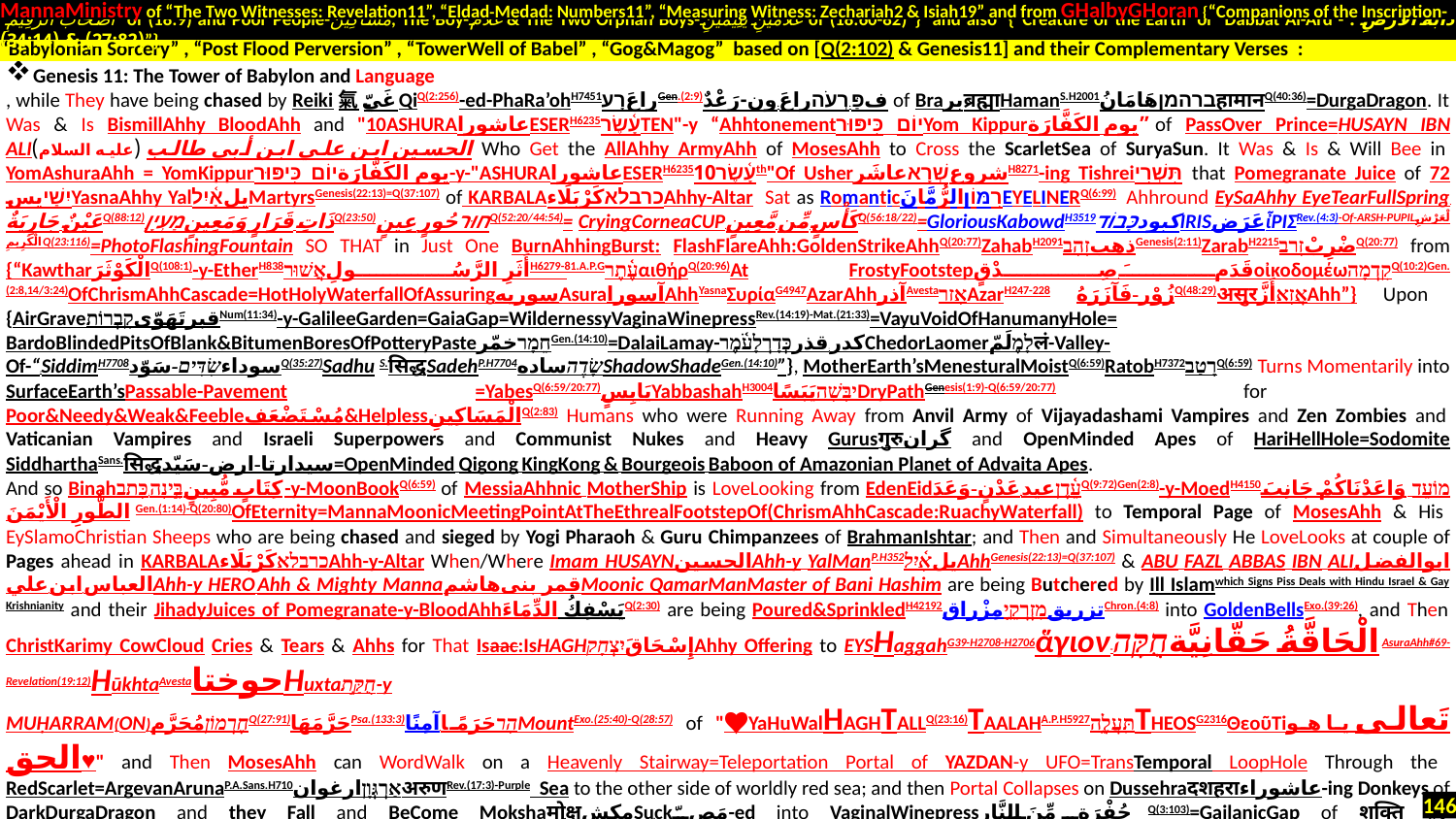

MannaMinistry of “The Two Witnesses: Revelation11”, “Eldad-Medad: Numbers11”, “Measuring Witness: Zechariah2 & Isiah19” and from GHalbyGHoran {“Companions of the Inscription-
 أَصْحَابَ الرَّقِيمِ  of (18:9) and Poor People-مَسَاكِينَ, The Boy-غُلَامُ & The Two Orphan Boys-غُلَامَيْنِ يَتِيمَيْنِ of (18:60-82)”}  and also  {“Creature of the Earth  or  Dabbat Al-Ard - دَابَّةُ الْأَرْضِ : (27:82) & (34:14)”}

Genesis 11: The Tower of Babylon and Language
, while They have being chased by Reiki氣غَيّQiQ(2:256)-ed-PhaRa’ohH7451راعَרָעGen.(2:9)فפַּ.רְעֹהراعَ.ون-رَعْدٌ of Braبرब्रह्माHamanS.H2001ברהמןهَامَانُहामानQ(40:36)=DurgaDragon. It Was & Is BismillAhhy BloodAhh and "10ASHURAعاشورا‬‎ESERH6235עָ֫שֶׂרTEN"-y “Ahhtonementיוֹם כִּיפּוּרYom Kippurيوم الكَفَّارَة” of PassOver Prince=HUSAYN IBN ALIالحسين ابن علي ابن أبي طالب (عليه السلام) Who Get the AllAhhy ArmyAhh of MosesAhh to Cross the ScarletSea of SuryaSun. It Was & Is & Will Bee in YomAshuraAhh = YomKippurيوم الكَفَّارَةיוֹם כִּיפּוּר-y-"ASHURAعاشورا‬‎ESERH6235עָ֫שֶׂר10th"Of UsherشروعשְׁרָאعاشَرH8271-ing Tishrei‬תִּשְׁרִי that Pomegranate Juice of 72 יִשַׁיیسYasnaAhhy Yalیلאָ֫יִלMartyrsGenesis(22:13)=Q(37:107) of KARBALAכרבלאكَرْبَلَاء‎Ahhy-Altar  Sat as RomanticרִמּוֹןالرُّمَّانَEYELINERQ(6:99)  Ahhround EySaAhhy EyeTearFullSpring-عَيْنٌ جَارِيَةٌQ(88:12)-ذَاتِ قَرَارٍ وَمَعِينٍמַעְיָןQ(23:50)חוּרحُورٍ عِينٍQ(52:20/44:54)= CryingCorneaCUP-كَأْسٍ مِّن مَّعِينٍQ(56:18/22)=GloriousKabowdH3519کبودכָּבוֹדIRISعَرَضἶΡΙΣRev.(4:3)-Of-ARSH-PUPILلْعَرْشِ الْكَرِيمِQ(23:116)=PhotoFlashingFountain SO THAT in Just One BurnAhhingBurst: FlashFlareAhh:GoldenStrikeAhhQ(20:77)ZahabH2091ذهبזָהָבGenesis(2:11)ZarabH2215ضْرِبْזָרַבQ(20:77) from {“KawtharالْكَوْثَرَQ(108:1)-y-EtherH838أَثَرِ الرَّسُولِאֲשׁוּרH6279-81.A.P.Gעֶ֫תֶרαιθήρQ(20:96)At FrostyFootstepقَدَمَ صِدْقٍοἰκοδομέωקִדְמָהQ(10:2)Gen.(2:8,14/3:24)OfChrismAhhCascade=HotHolyWaterfallOfAssuringسوریهAsuraآسوراAhhYasnaΣυρίαG4947AzarAhhآذرAvestaאָזַרAzarH247-228 زُوْر-فَآزَرَهُQ(48:29)असुरאֲזָאأَزَّAhh”} Upon {AirGraveقبرتَهَوّىקִבְרוֹתNum(11:34)-y-GalileeGarden=GaiaGap=WildernessyVaginaWinepressRev.(14:19)-Mat.(21:33)=VayuVoidOfHanumanyHole= BardoBlindedPitsOfBlank&BitumenBoresOfPotteryPasteחֵמָרخمّرGen.(14:10)=DalaiLamay-کدر-قذرכְּדָרְלָעֹ֫מֶרChedorLaomerלָמֶلَمّलं-Valley-Of-“DSiddimH7708سوداءשִׂדִּים-سَوّدQ(35:27)Sadhu S.सिद्धSadehP.H7704שָׂדֶהسادهShadowShadeGen.(14:10)”}, MotherEarth’sMenesturalMoistQ(6:59)RatobH7372רָטַבQ(6:59) Turns Momentarily into SurfaceEarth’sPassable-Pavement =YabesQ(6:59/20:77)يَابِسٍYabbashahH3004יַבָּשָׁהيَبَسًاDryPathGenesis(1:9)-Q(6:59/20:77) for Poor&Needy&Weak&Feebleمُسْتَضْعَف&HelplessالْمَسَاكِينِQ(2:83) Humans who were Running Away from Anvil Army of Vijayadashami Vampires and Zen Zombies and Vaticanian Vampires and Israeli Superpowers and Communist Nukes and Heavy Gurusगुरुگران and OpenMinded Apes of HariHellHole=Sodomite SiddharthaSans.सिद्धسیدارتا-ارض-سَيّد=OpenMinded Qigong KingKong & Bourgeois Baboon of Amazonian Planet of Advaita Apes.
And so Binahكِتَابٍ مُّبِينٍבִּ֣ינָה-כָּתַב-y-MoonBookQ(6:59) of MessiaAhhnic MotherShip is LoveLooking from EdenEidעֵ֫דֶןعید-عَدْنٍ-وَعَدَQ(9:72)Gen(2:8)-y-MoedH4150מוֹעֵד وَاعَدْنَاكُمْ جَانِبَ الطُّورِ الْأَيْمَنَ Gen.(1:14)-Q(20:80)OfEternity=MannaMoonicMeetingPointAtTheEthrealFootstepOf(ChrismAhhCascade:RuachyWaterfall) to Temporal Page of MosesAhh & His EySlamoChristian Sheeps who are being chased and sieged by Yogi Pharaoh & Guru Chimpanzees of BrahmanIshtar; and Then and Simultaneously He LoveLooks at couple of Pages ahead in KARBALAכרבלאكَرْبَلَاء‎Ahh-y-Altar When/Where Imam HUSAYNالحسينAhh-y YalManP.H352یلאָ֫יִלAhhGenesis(22:13)=Q(37:107) & ABU FAZL ABBAS IBN ALIابوالفضل العباس ابن عليAhh-y HERO Ahh & Mighty Mannaقمر بنی‌هاشمMoonic QamarManMaster of Bani Hashim are being Butchered by Ill Islamwhich Signs Piss Deals with Hindu Israel & Gay Krishnianity and their JihadyJuices of Pomegranate-y-BloodAhhيَسْفِكُ الدِّمَاءَQ(2:30) are being Poured&SprinkledH4219تزريقמִזְרְקֵ֥יمِزْراق2Chron.(4:8) into GoldenBellsExo.(39:26), and Then ChristKarimy CowCloud Cries & Tears & Ahhs for That Isaac:IsHAGHإِسْحَاقَיִצְחָקAhhy Offering to EYSHaggahG39-H2708-H2706ἅγιον-الْحَاقَّةُ حَقّانِيَّةחֻקָּהAsuraAhh#69-Revelation(19:12)HūkhtaAvestaحوختاHuxtaחֻקַּ֣ת-y
MUḤARRAM(ON)חֶרְמוֹןمُحَرَّمQ(27:91)حَرَّمَهَاPsa.(133:3)הָרحَرَمًا آمِنًاMountExo.(25:40)-Q(28:57) of "♥YaHuWalHAGHTALLQ(23:16)TAALAHA.P.H5927תַּֽעֲלֶ֑הTHEOSG2316ΘεοῦTiتَعالى یا هو الحق♥" and Then MosesAhh can WordWalk on a Heavenly Stairway=Teleportation Portal of YAZDAN-y UFO=TransTemporal LoopHole Through the RedScarlet=ArgevanArunaP.A.Sans.H710אַרְגְּוָןارغوانअरुणRev.(17:3)-Purple  Sea to the other side of worldly red sea; and then Portal Collapses on Dussehraदशहराعاشوراء-ing Donkeys of DarkDurgaDragon and they Fall and BeCome Mokshaमोक्षمکشSuckمَصّ-ed into VaginalWinepressحُفْرَةٍ مِّنَ النَّارِQ(3:103)=GailanicGap of शक्ति釈ψυχήשִׁקּוּץسقطἔσχατShaktipath and Then AllAhh Says = "بُعْدًا لِّلْقَوْمِ الظَّالِمِينَ=Away with Tyrant Anomalies.Q(11:44)". In other WineWord for DewDrinkers of the LoveLast Battle Against Sober Monk-ies of MindFoolNest, Yom Kippur-y PassOver LambGenesis(22:13) Whose Blessed BloodAhh Gets the LoveLambLamp-y CaseCUPكَأْسٍQ(76:5) to Cry KippurH3725كَافُورًاכִּפֻּרCamphorQ(76:5)-y CascadeOfChrismAhh for MosesAhh to Cross over the PotteryPit and to Clean&CutOffأبْتَرQ(108:3) Them from Their FollowingGhosts&YogiShadowsشَانِئَكَQ(108:3), is no one but Imam HUSAYNالحسينAhh of HosannAhhالْأَسْمَاءُ الْحُسْنَىٰ Q(7:180/17:110/20:8/59:24)ὡσαννάחֹסֶןH2633-Mat(21:9,15)Mark(11:9,10)-John(12:13)-y Heaven Who is Going to Kill Barack Hussein OmBaMa.
“Babylonian Sorcery” , “Post Flood Perversion” , “TowerWell of Babel” , “Gog&Magog”  based on [Q(2:102) & Genesis11] and their Complementary Verses  :
146